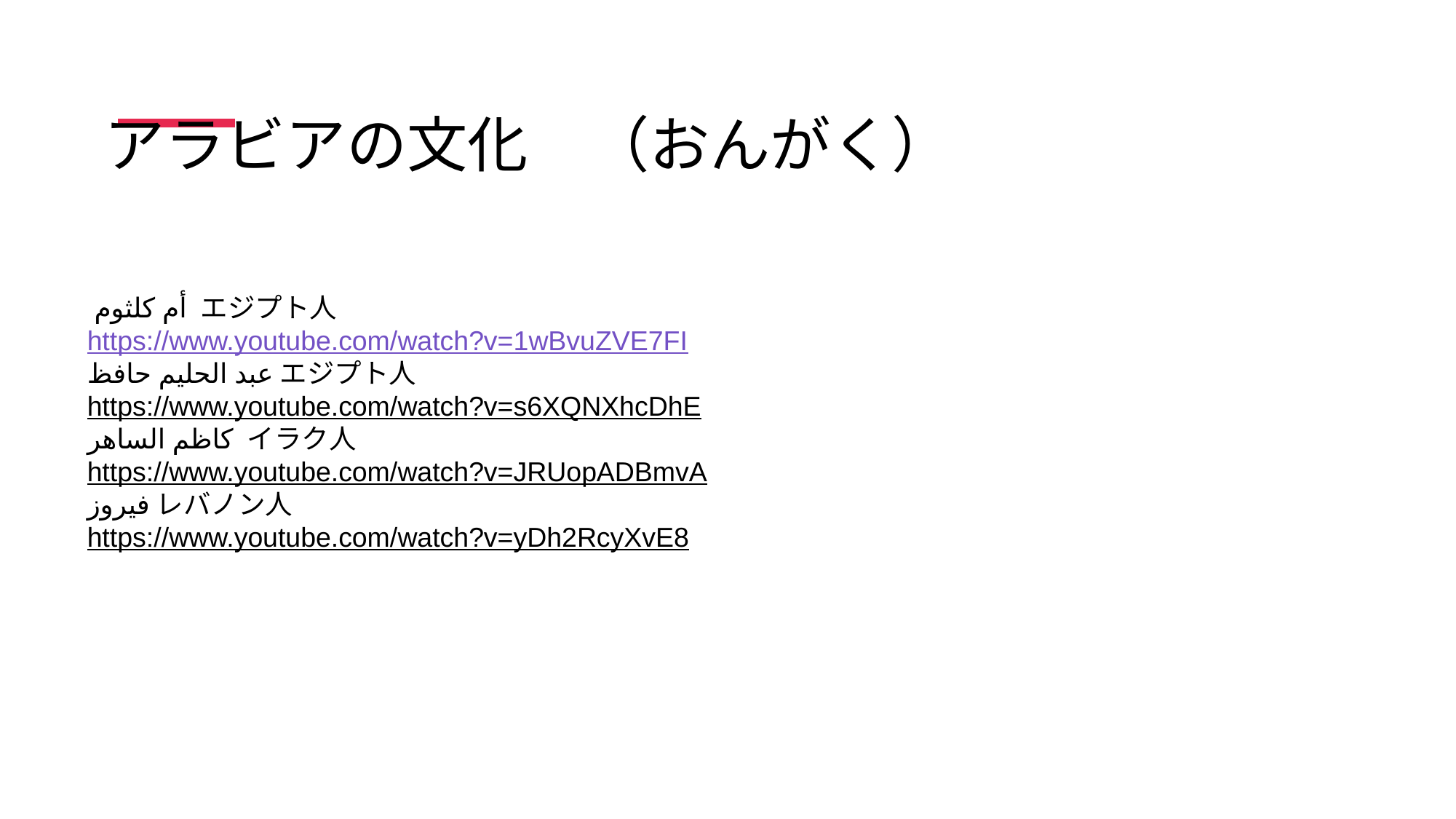

# アラビアの文化　（おんがく）
 أم كلثوم エジプト人
https://www.youtube.com/watch?v=1wBvuZVE7FI
عبد الحليم حافظエジプト人
https://www.youtube.com/watch?v=s6XQNXhcDhE
كاظم الساهر イラク人
https://www.youtube.com/watch?v=JRUopADBmvA
فيروزレバノン人
https://www.youtube.com/watch?v=yDh2RcyXvE8